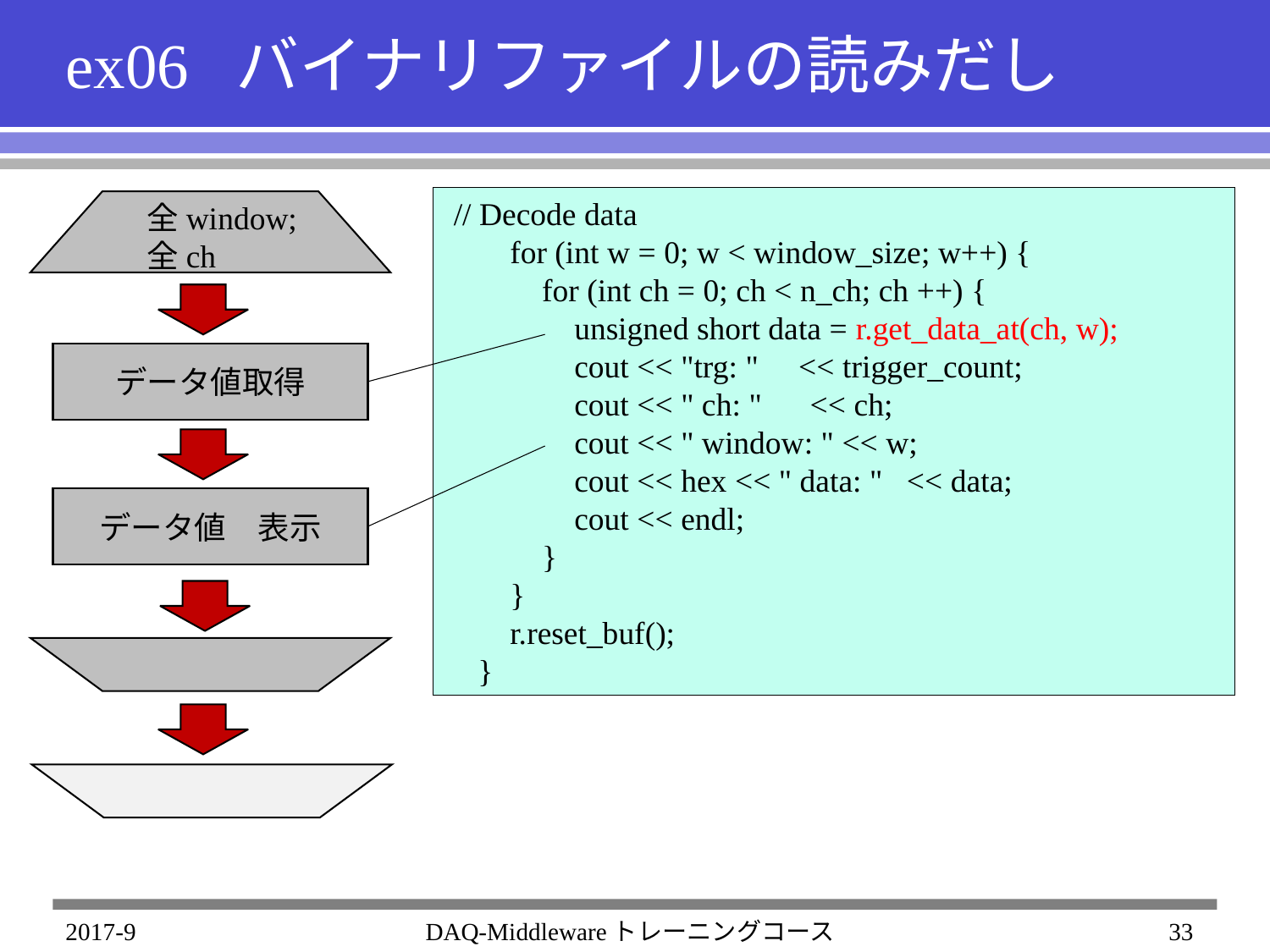

# ex06  バイナリファイルの読みだし
 // Decode data
        for (int w = 0; w < window_size; w++) {
            for (int ch = 0; ch < n_ch; ch ++) {
                unsigned short data = r.get_data_at(ch, w);
                cout << "trg: "     << trigger_count;
                cout << " ch: "      << ch;
                cout << " window: " << w;
                cout << hex << " data: "   << data;
                cout << endl;
            }
        }
        r.reset_buf();
    }

全window;
全ch

データ値取得

データ値　表示

2017-9
DAQ-Middlewareトレーニングコース
33